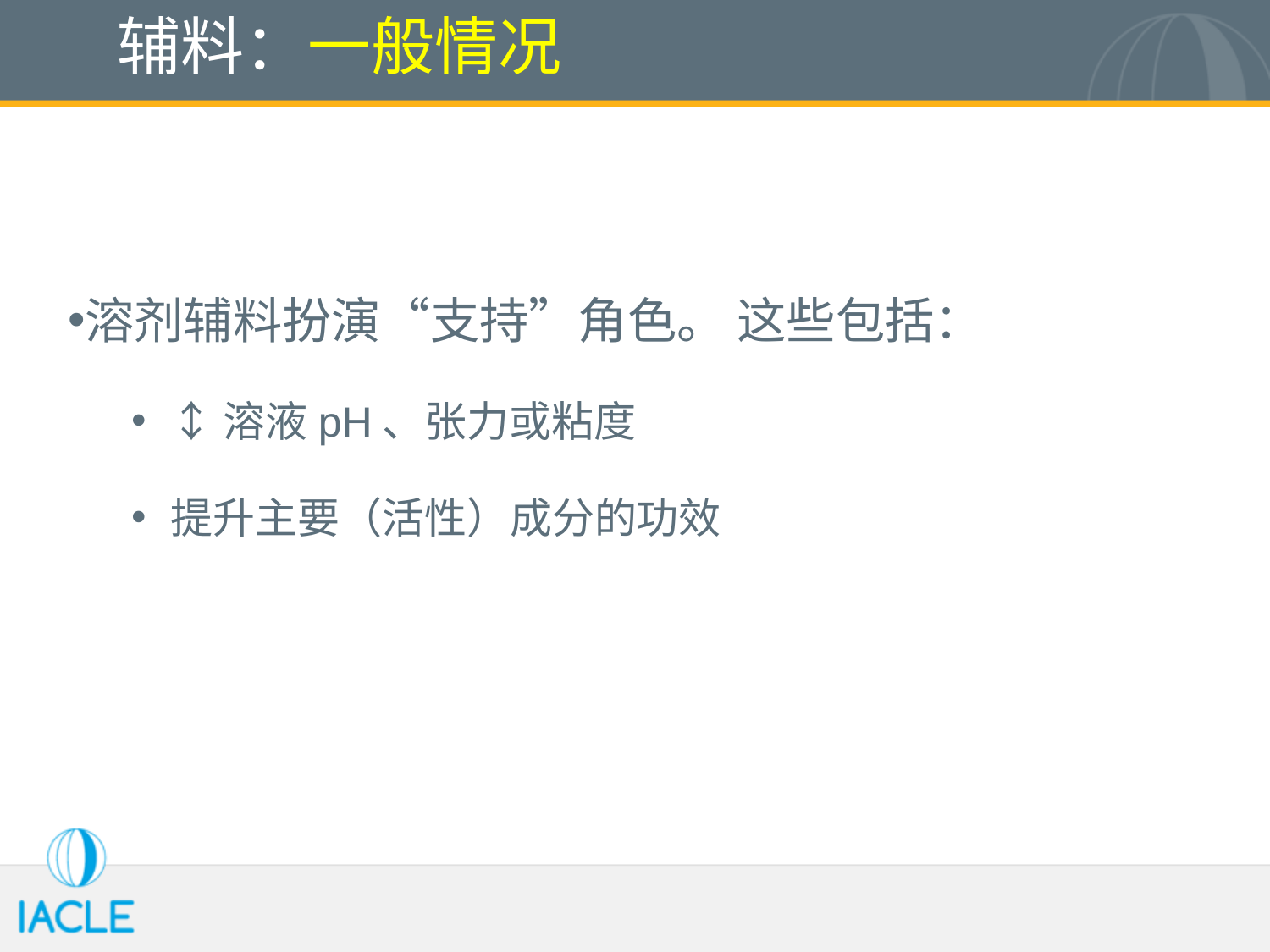

# 辅料：一般情况

溶剂辅料扮演“支持”角色。 这些包括：
↕溶液pH、张力或粘度
提升主要（活性）成分的功效